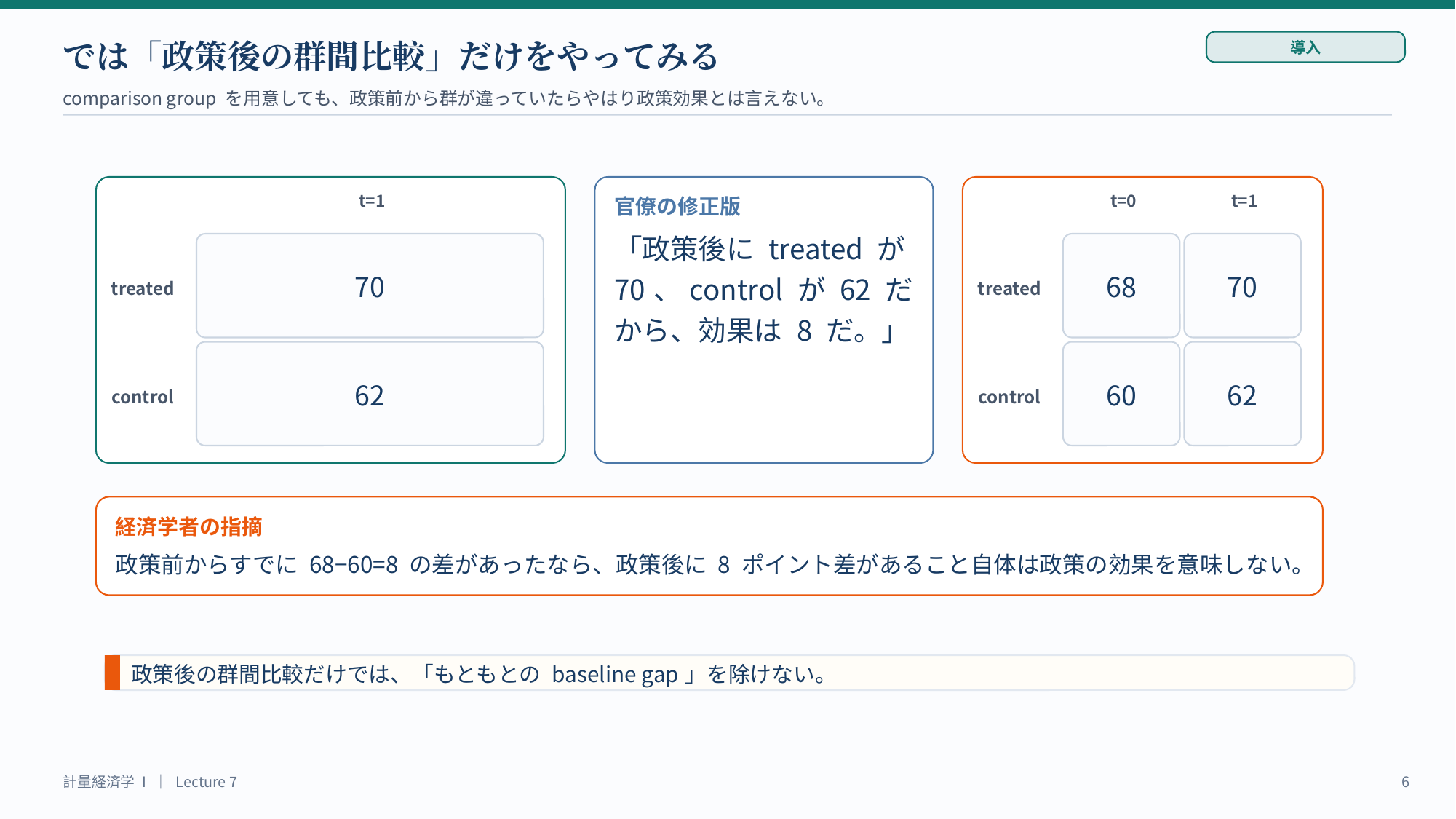

では「政策後の群間比較」だけをやってみる

導入
comparison group を用意しても、政策前から群が違っていたらやはり政策効果とは言えない。

t=1
t=0
t=1
官僚の修正版
「政策後に treated が 70、control が 62 だから、効果は 8 だ。」

70
68
70
treated
treated

62
60
62
control
control

経済学者の指摘
政策前からすでに 68−60=8 の差があったなら、政策後に 8 ポイント差があること自体は政策の効果を意味しない。

政策後の群間比較だけでは、「もともとの baseline gap」を除けない。
計量経済学 I ｜ Lecture 7
6